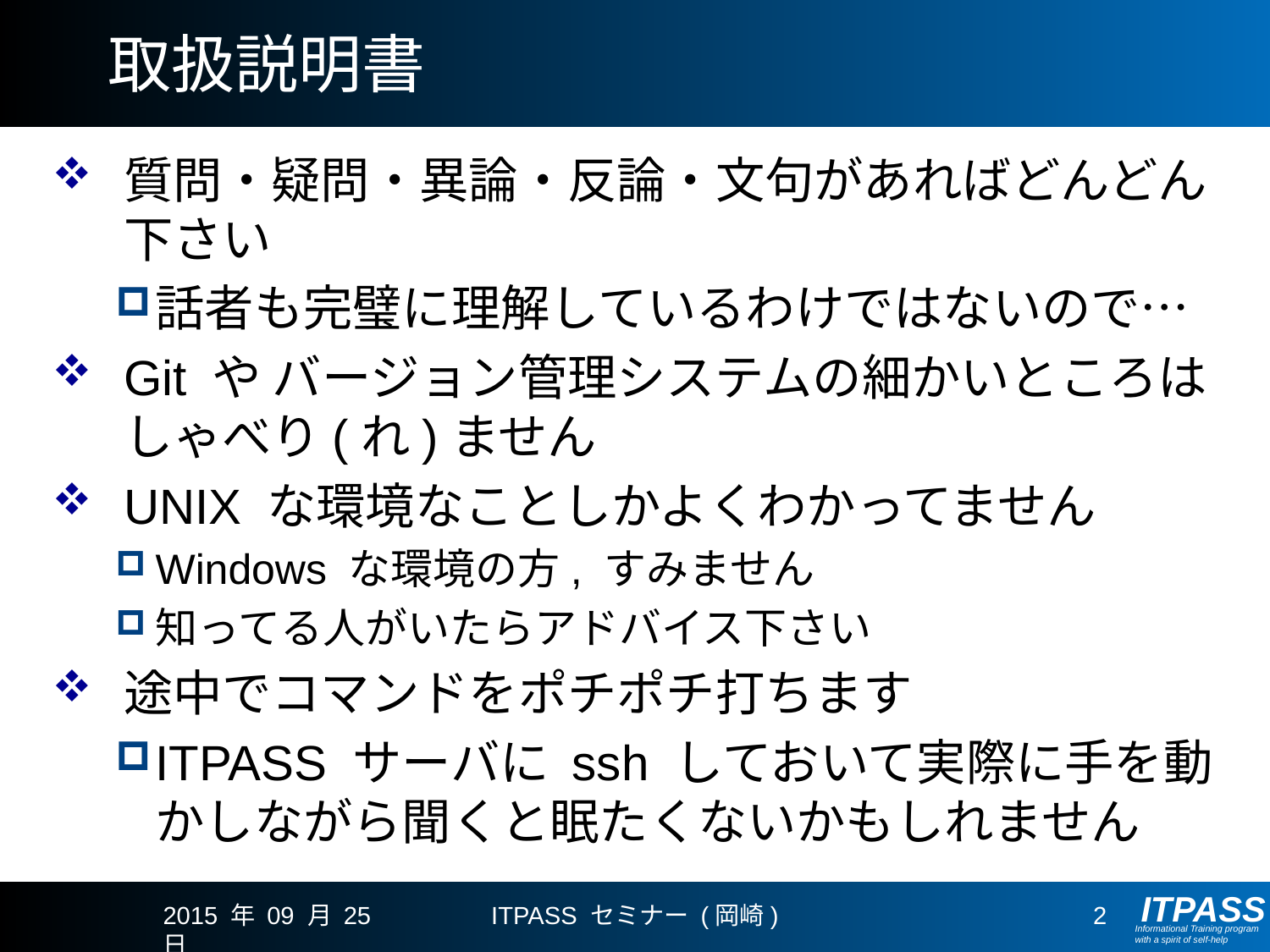

# 取扱説明書
質問・疑問・異論・反論・文句があればどんどん下さい
話者も完璧に理解しているわけではないので…
Git や バージョン管理システムの細かいところはしゃべり(れ)ません
UNIX な環境なことしかよくわかってません
Windows な環境の方, すみません
知ってる人がいたらアドバイス下さい
途中でコマンドをポチポチ打ちます
ITPASS サーバに ssh しておいて実際に手を動かしながら聞くと眠たくないかもしれません
2015 年 09 月 25 日
ITPASS セミナー (岡崎)
2